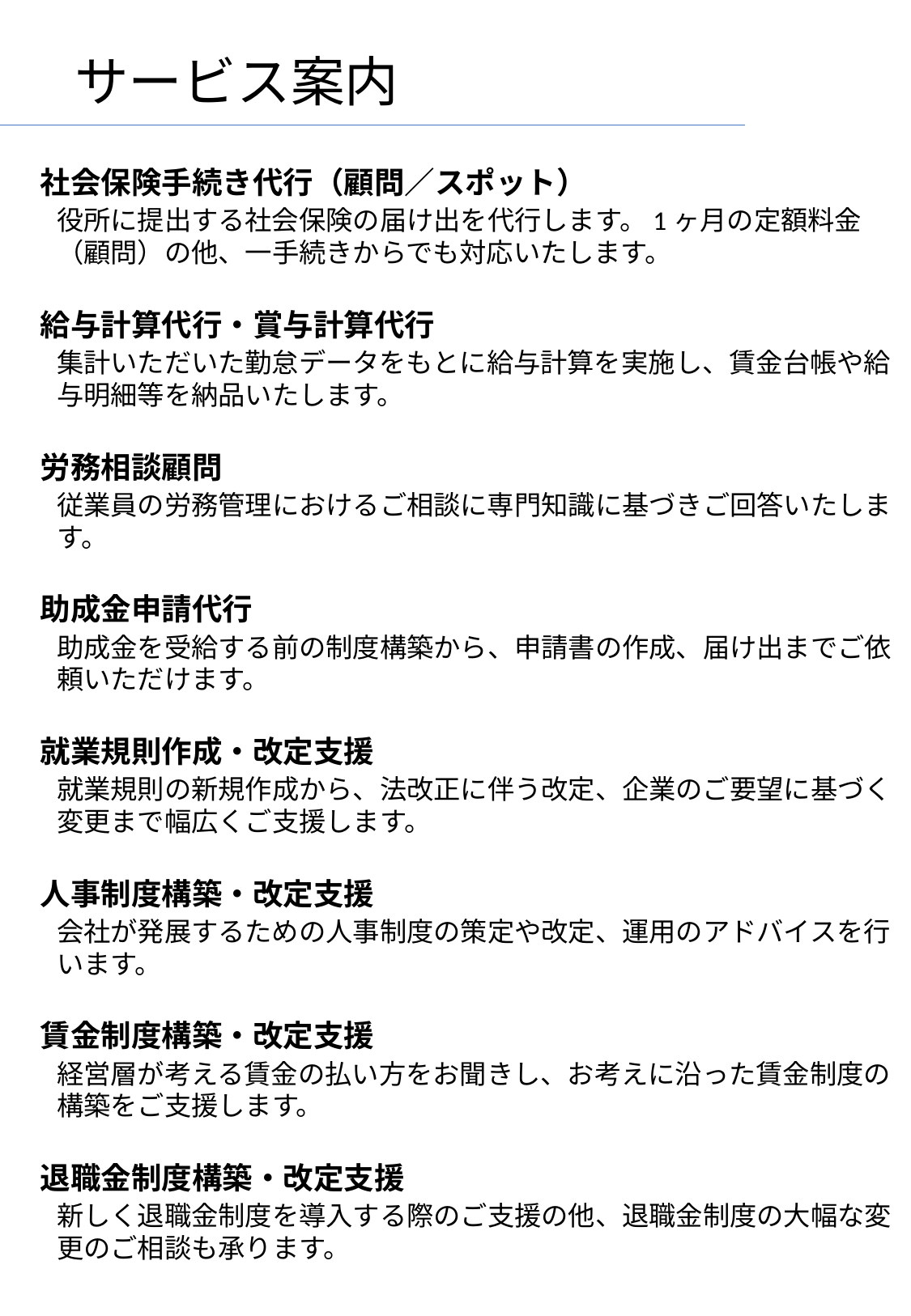

# サービス案内
参考HP：https://www.takayama-office.jp/service.html
社会保険手続き代行（顧問／スポット）
役所に提出する社会保険の届け出を代行します。1ヶ月の定額料金（顧問）の他、一手続きからでも対応いたします。
給与計算代行・賞与計算代行
集計いただいた勤怠データをもとに給与計算を実施し、賃金台帳や給与明細等を納品いたします。
労務相談顧問
従業員の労務管理におけるご相談に専門知識に基づきご回答いたします。
助成金申請代行
助成金を受給する前の制度構築から、申請書の作成、届け出までご依頼いただけます。
就業規則作成・改定支援
就業規則の新規作成から、法改正に伴う改定、企業のご要望に基づく変更まで幅広くご支援します。
人事制度構築・改定支援
会社が発展するための人事制度の策定や改定、運用のアドバイスを行います。
賃金制度構築・改定支援
経営層が考える賃金の払い方をお聞きし、お考えに沿った賃金制度の構築をご支援します。
退職金制度構築・改定支援
新しく退職金制度を導入する際のご支援の他、退職金制度の大幅な変更のご相談も承ります。